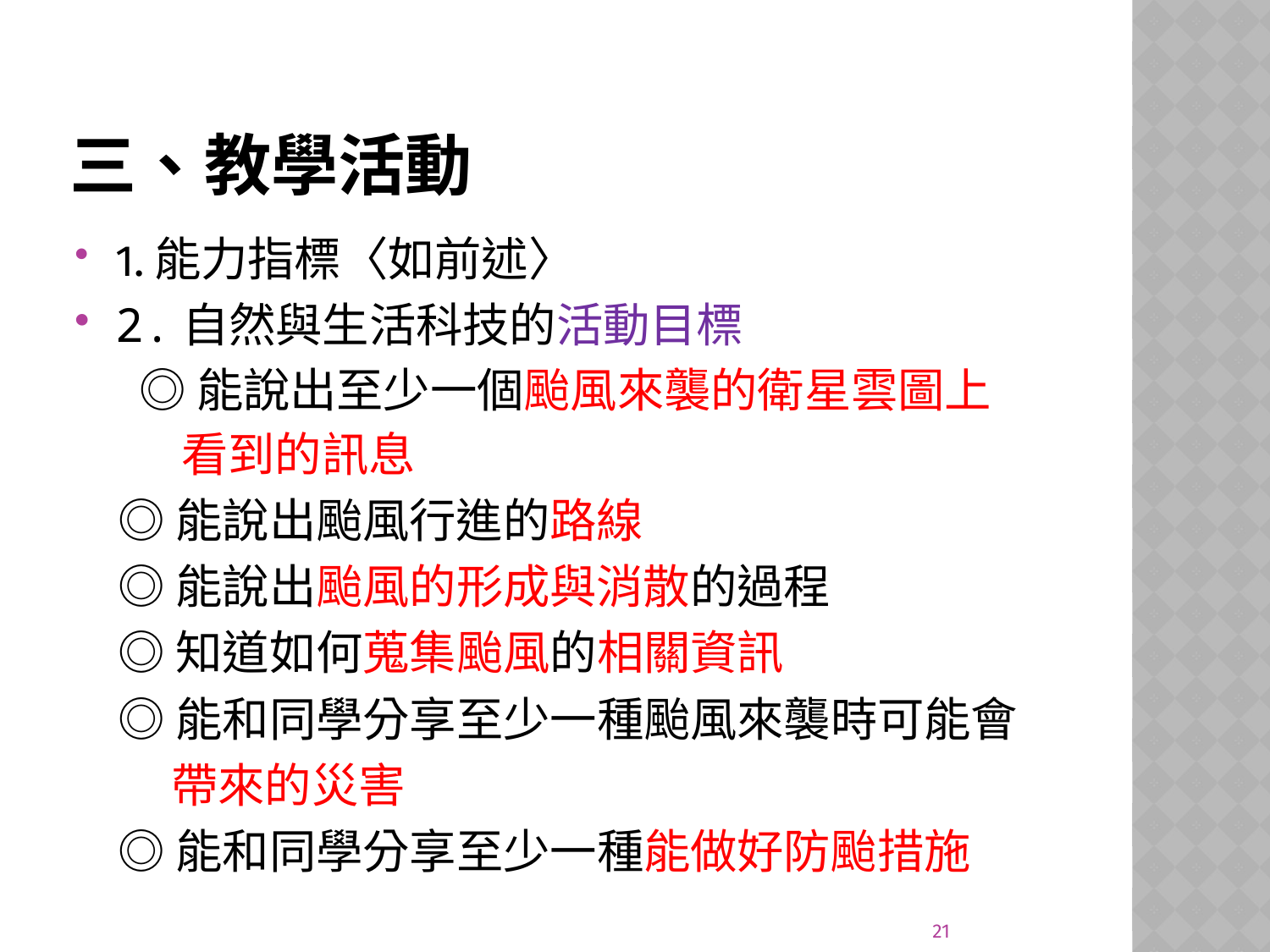

# 三、教學活動
1.能力指標〈如前述〉
2.自然與生活科技的活動目標
  ◎能說出至少一個颱風來襲的衛星雲圖上
     看到的訊息
    ◎能說出颱風行進的路線
    ◎能說出颱風的形成與消散的過程
    ◎知道如何蒐集颱風的相關資訊
    ◎能和同學分享至少一種颱風來襲時可能會
        帶來的災害
    ◎能和同學分享至少一種能做好防颱措施
21